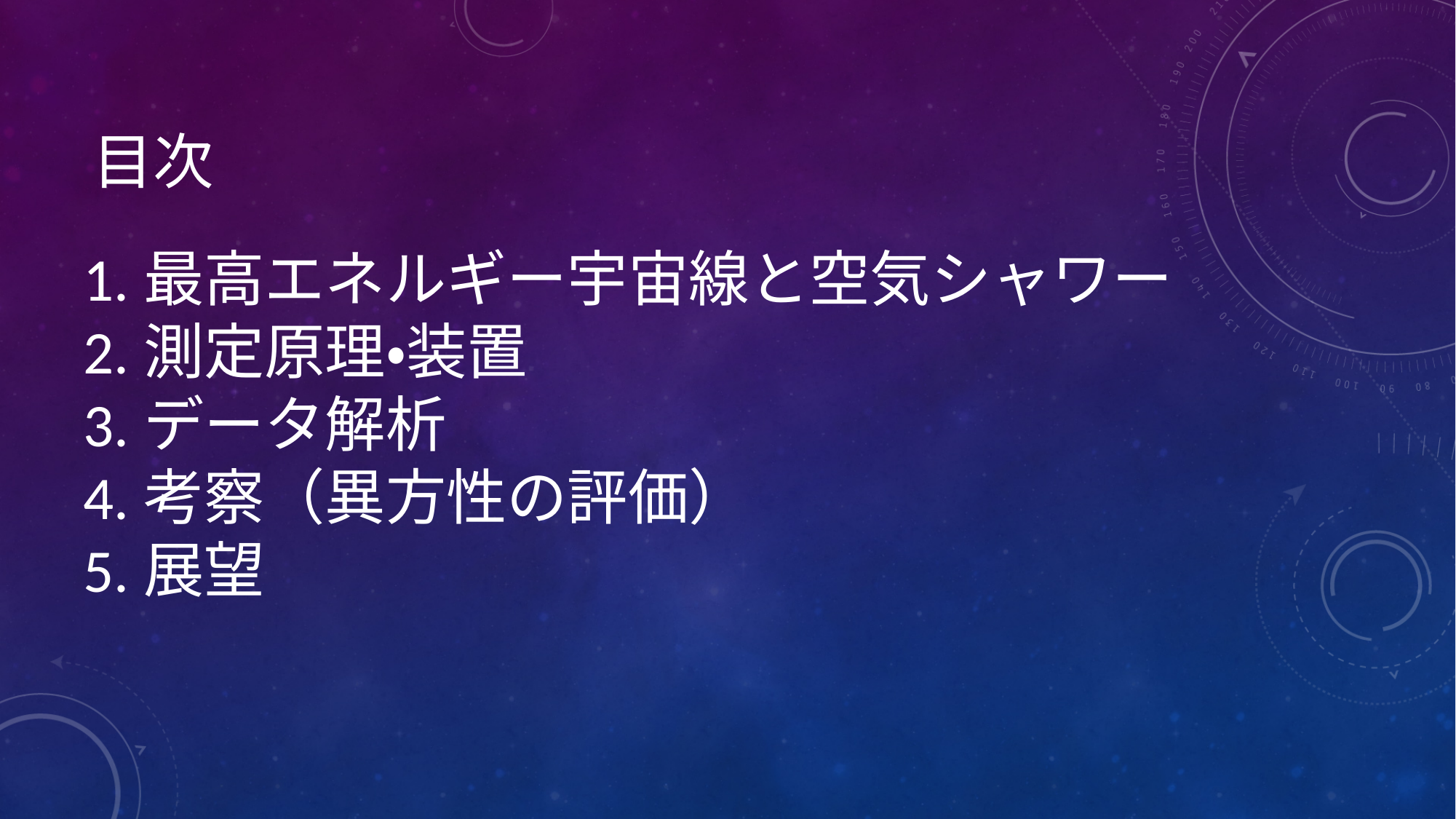

# 目次
1.最高エネルギー宇宙線と空気シャワー
2.測定原理・装置
3.データ解析
4.考察（異方性の評価）
5.展望